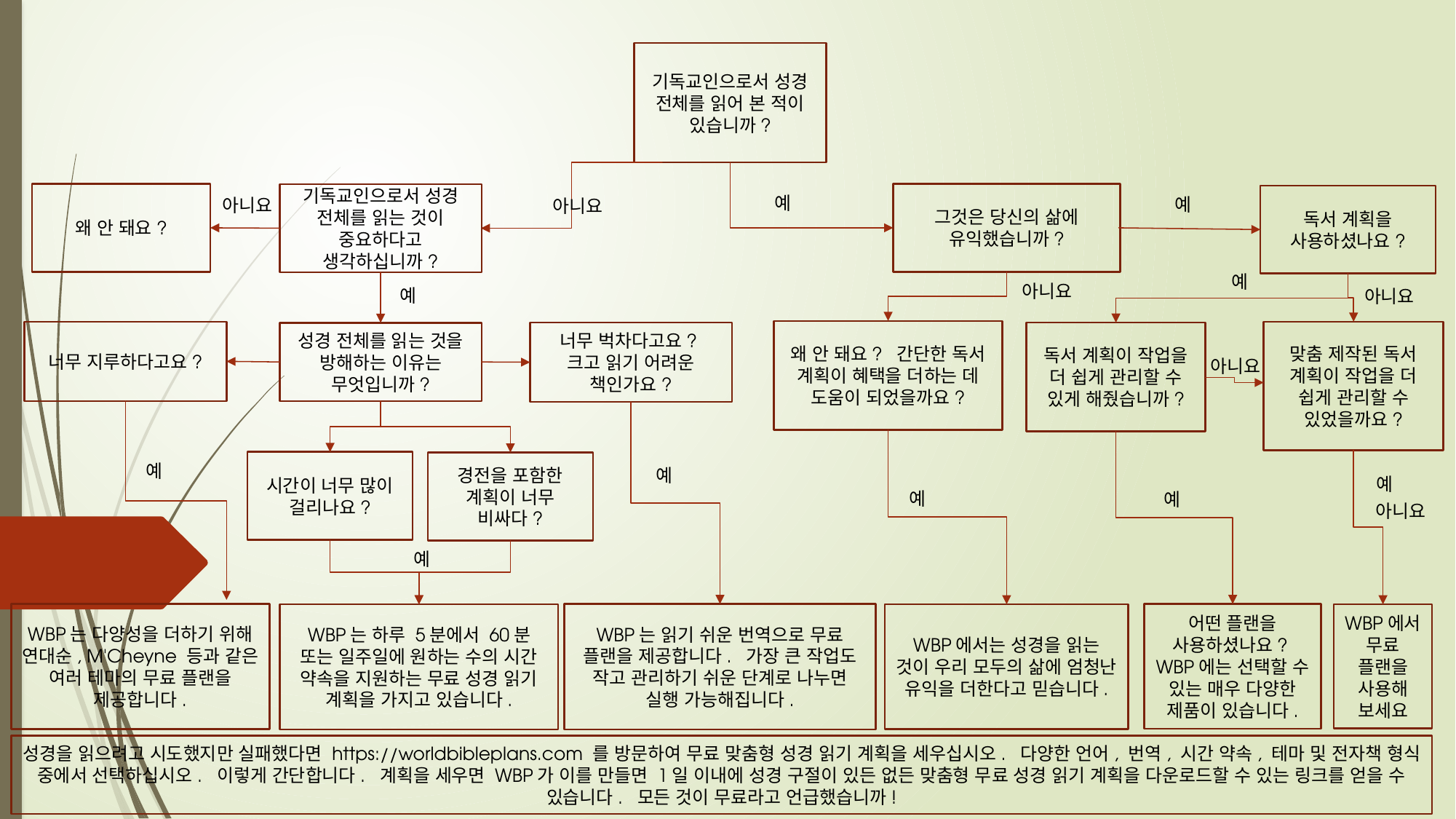

기독교인으로서 성경 전체를 읽어 본 적이 있습니까?
왜 안 돼요?
예
그것은 당신의 삶에 유익했습니까?
기독교인으로서 성경 전체를 읽는 것이 중요하다고 생각하십니까?
예
독서 계획을 사용하셨나요?
아니요
아니요
예
아니요
예
아니요
왜 안 돼요?  간단한 독서 계획이 혜택을 더하는 데 도움이 되었을까요?
맞춤 제작된 독서 계획이 작업을 더 쉽게 관리할 수 있었을까요?
너무 지루하다고요?
너무 벅차다고요?  크고 읽기 어려운 책인가요?
독서 계획이 작업을 더 쉽게 관리할 수 있게 해줬습니까?
성경 전체를 읽는 것을 방해하는 이유는 무엇입니까?
아니요
예
시간이 너무 많이 걸리나요?
경전을 포함한 계획이 너무 비싸다?
예
예
예
예
아니요
예
WBP는 다양성을 더하기 위해 연대순, M'Cheyne 등과 같은 여러 테마의 무료 플랜을 제공합니다.
WBP는 읽기 쉬운 번역으로 무료 플랜을 제공합니다.  가장 큰 작업도 작고 관리하기 쉬운 단계로 나누면 실행 가능해집니다.
어떤 플랜을 사용하셨나요?  WBP에는 선택할 수 있는 매우 다양한 제품이 있습니다.
WBP는 하루 5분에서 60분 또는 일주일에 원하는 수의 시간 약속을 지원하는 무료 성경 읽기 계획을 가지고 있습니다.
WBP에서는 성경을 읽는 것이 우리 모두의 삶에 엄청난 유익을 더한다고 믿습니다.
WBP에서 무료 플랜을 사용해 보세요
성경을 읽으려고 시도했지만 실패했다면 https://worldbibleplans.com 를 방문하여 무료 맞춤형 성경 읽기 계획을 세우십시오.  다양한 언어, 번역, 시간 약속, 테마 및 전자책 형식 중에서 선택하십시오.  이렇게 간단합니다.  계획을 세우면 WBP가 이를 만들면 1일 이내에 성경 구절이 있든 없든 맞춤형 무료 성경 읽기 계획을 다운로드할 수 있는 링크를 얻을 수 있습니다.  모든 것이 무료라고 언급했습니까!